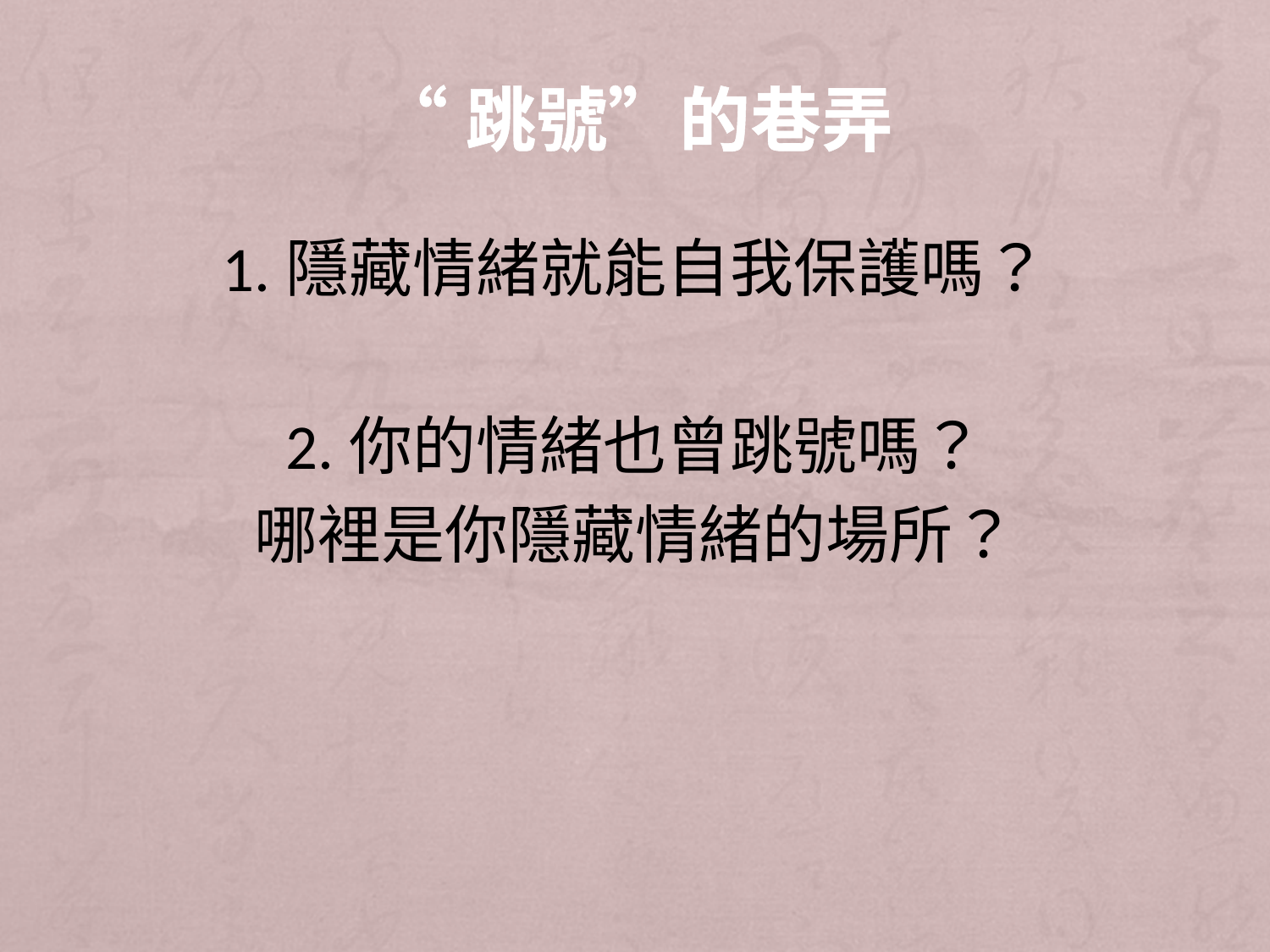

# “跳號”的巷弄
1.隱藏情緒就能自我保護嗎？

2.你的情緒也曾跳號嗎？
哪裡是你隱藏情緒的場所？